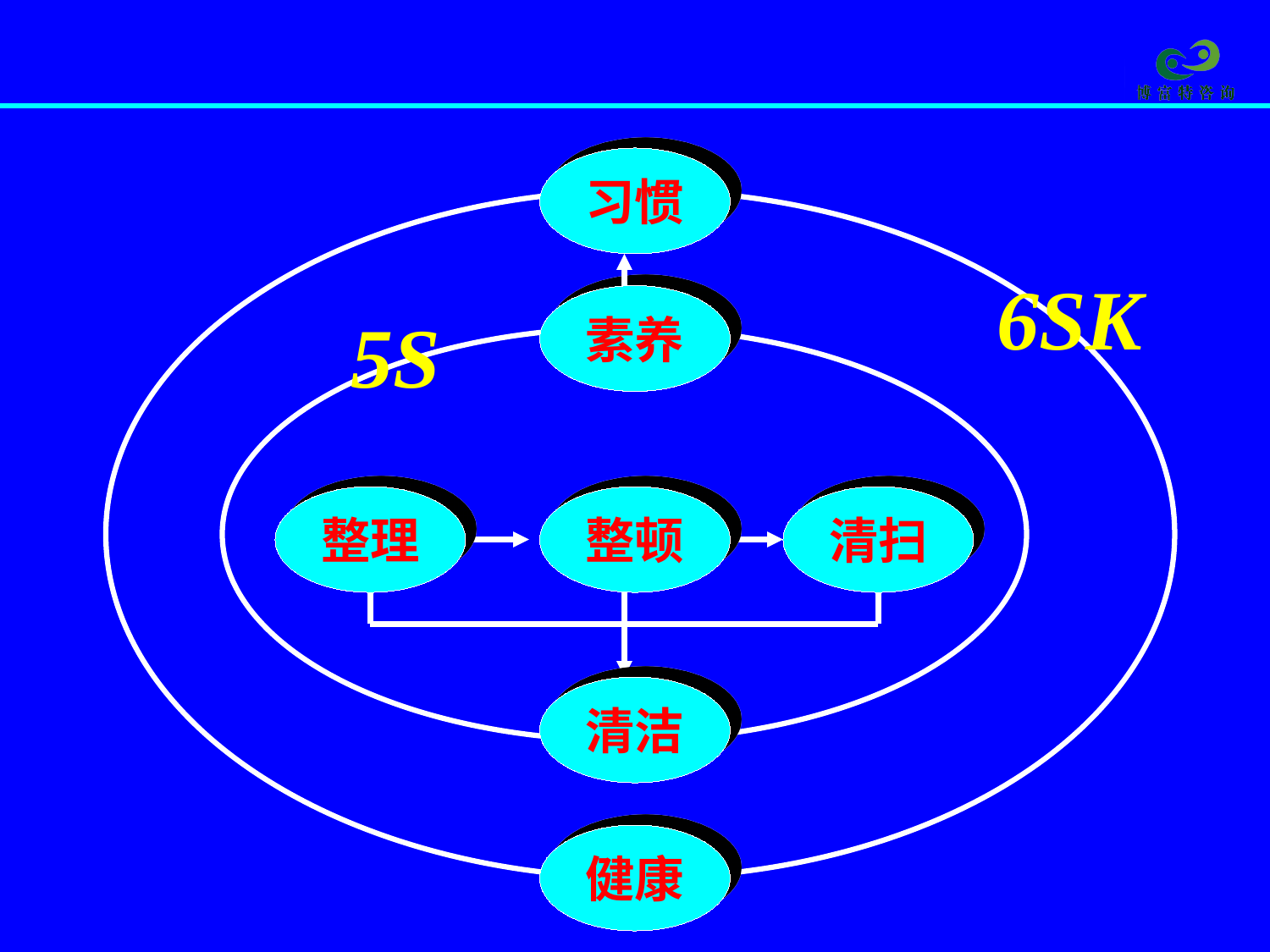

习惯

6SK
素养
5S

整理
整顿
清扫
清洁
健康
#